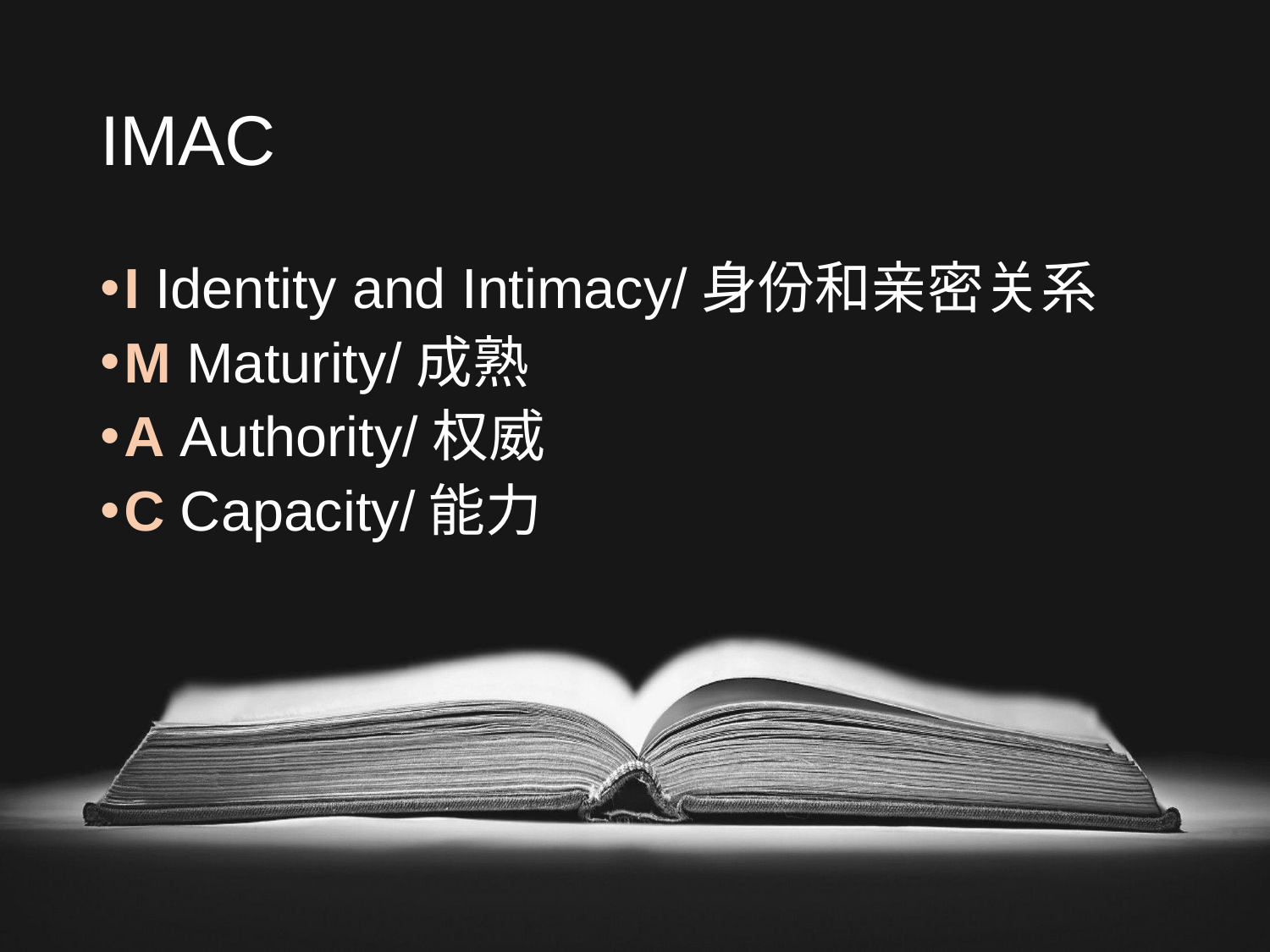

# IMAC
I Identity and Intimacy/身份和亲密关系
M Maturity/成熟
A Authority/权威
C Capacity/能力